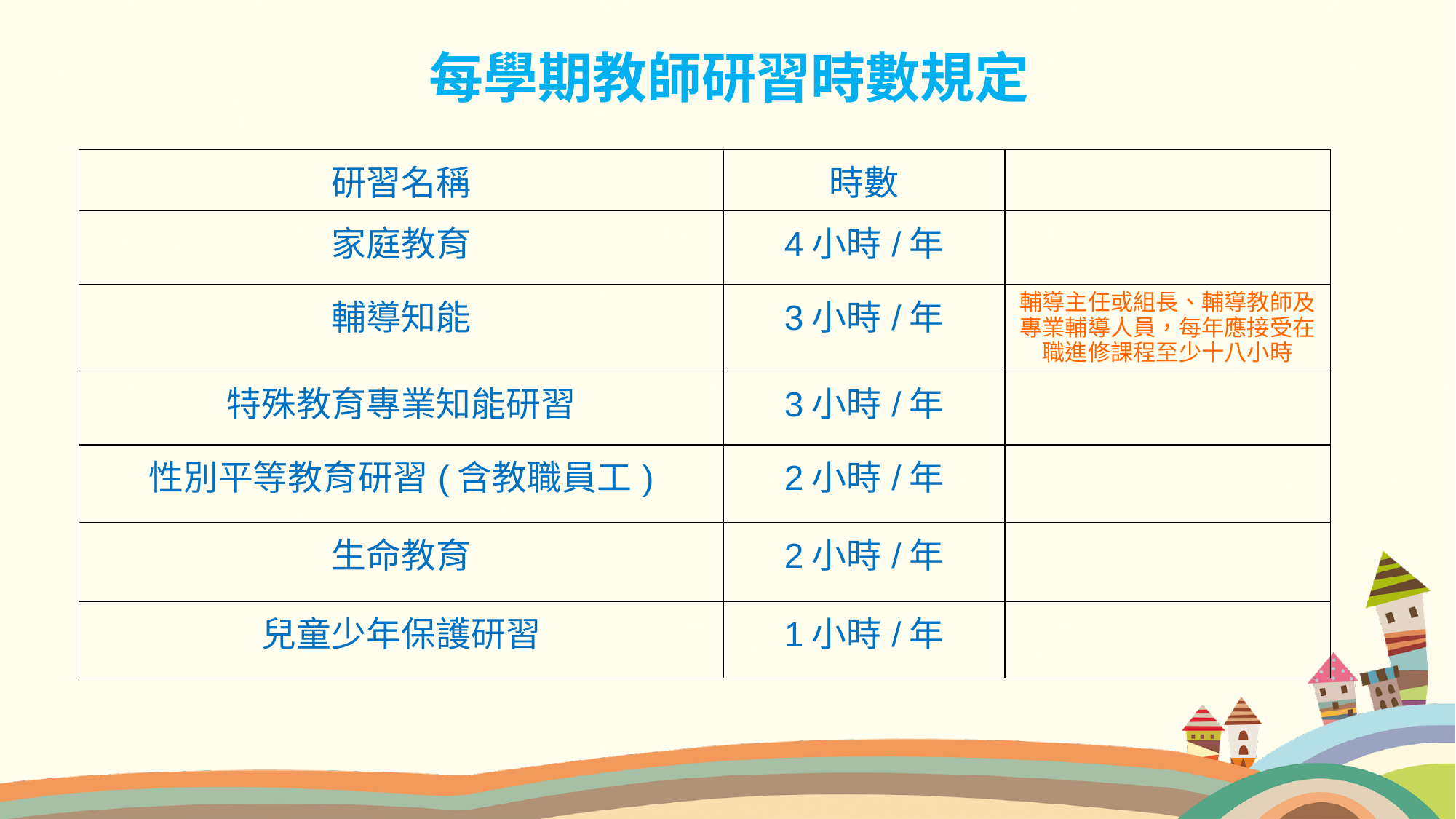

每學期教師研習時數規定
| 研習名稱 | 時數 |  |
| --- | --- | --- |
| 家庭教育 | 4小時/年 |  |
| 輔導知能 | 3小時/年 | 輔導主任或組長、輔導教師及專業輔導人員，每年應接受在職進修課程至少十八小時 |
| 特殊教育專業知能研習 | 3小時/年 |  |
| 性別平等教育研習(含教職員工) | 2小時/年 |  |
| 生命教育 | 2小時/年 |  |
| 兒童少年保護研習 | 1小時/年 |  |